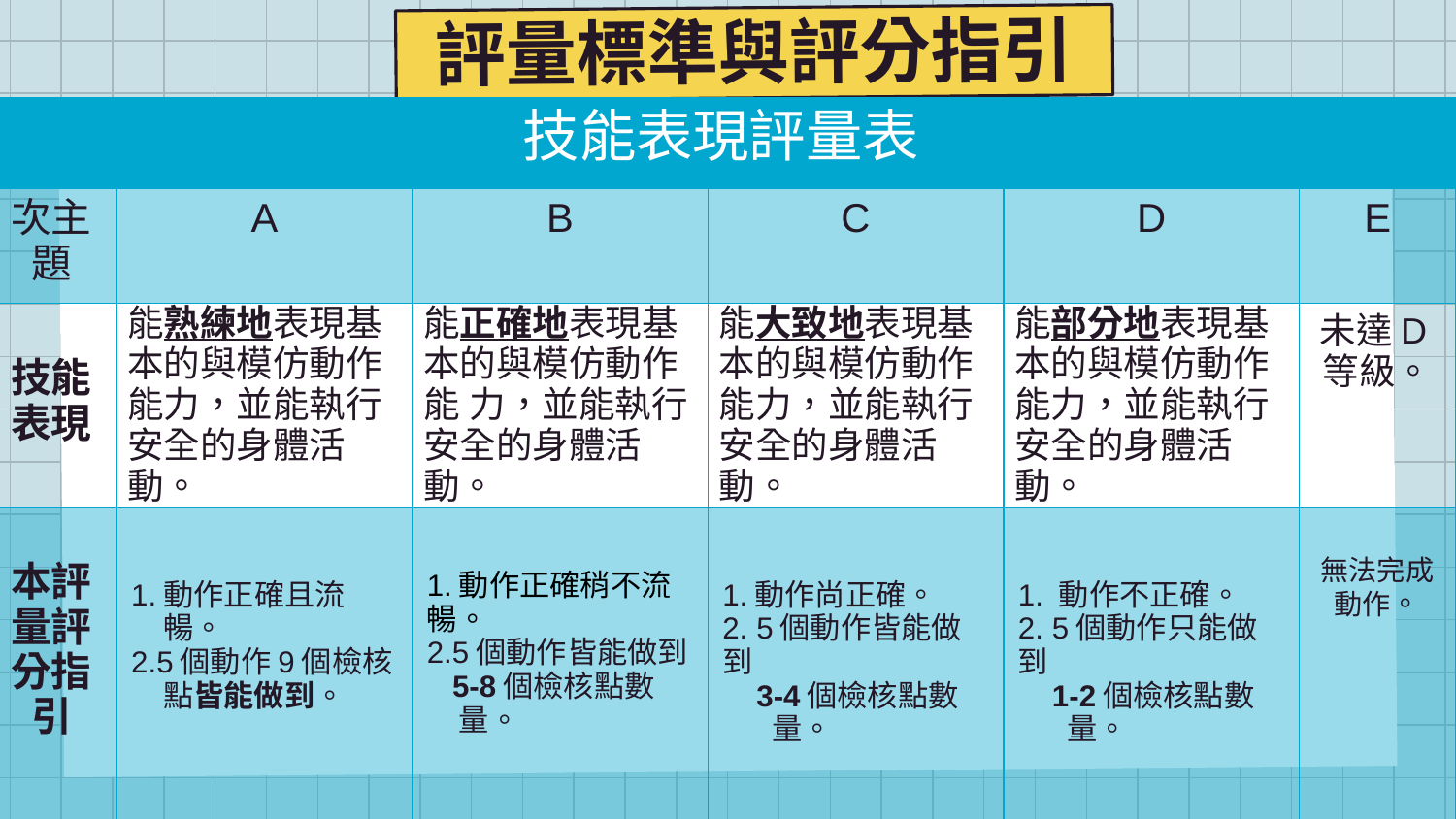

# 評量標準與評分指引
| 技能表現評量表 |  |  |  |  |  |
| --- | --- | --- | --- | --- | --- |
| 次主題 | A | B | C | D | E |
| 技能表現 | 能熟練地表現基本的與模仿動作能力，並能執行安全的身體活動。 | 能正確地表現基本的與模仿動作能 力，並能執行安全的身體活動。 | 能大致地表現基本的與模仿動作能力，並能執行安全的身體活動。 | 能部分地表現基本的與模仿動作能力，並能執行安全的身體活動。 | 未達D等級。 |
| 本評量評分指引 | 1.動作正確且流 暢。 2.5個動作9個檢核 點皆能做到。 | 1.動作正確稍不流暢。 2.5個動作皆能做到 5-8個檢核點數 量。 | 1.動作尚正確。 2. 5個動作皆能做到 3-4個檢核點數 量。 | 1. 動作不正確。 2. 5個動作只能做到 1-2個檢核點數 量。 | 無法完成動作。 |